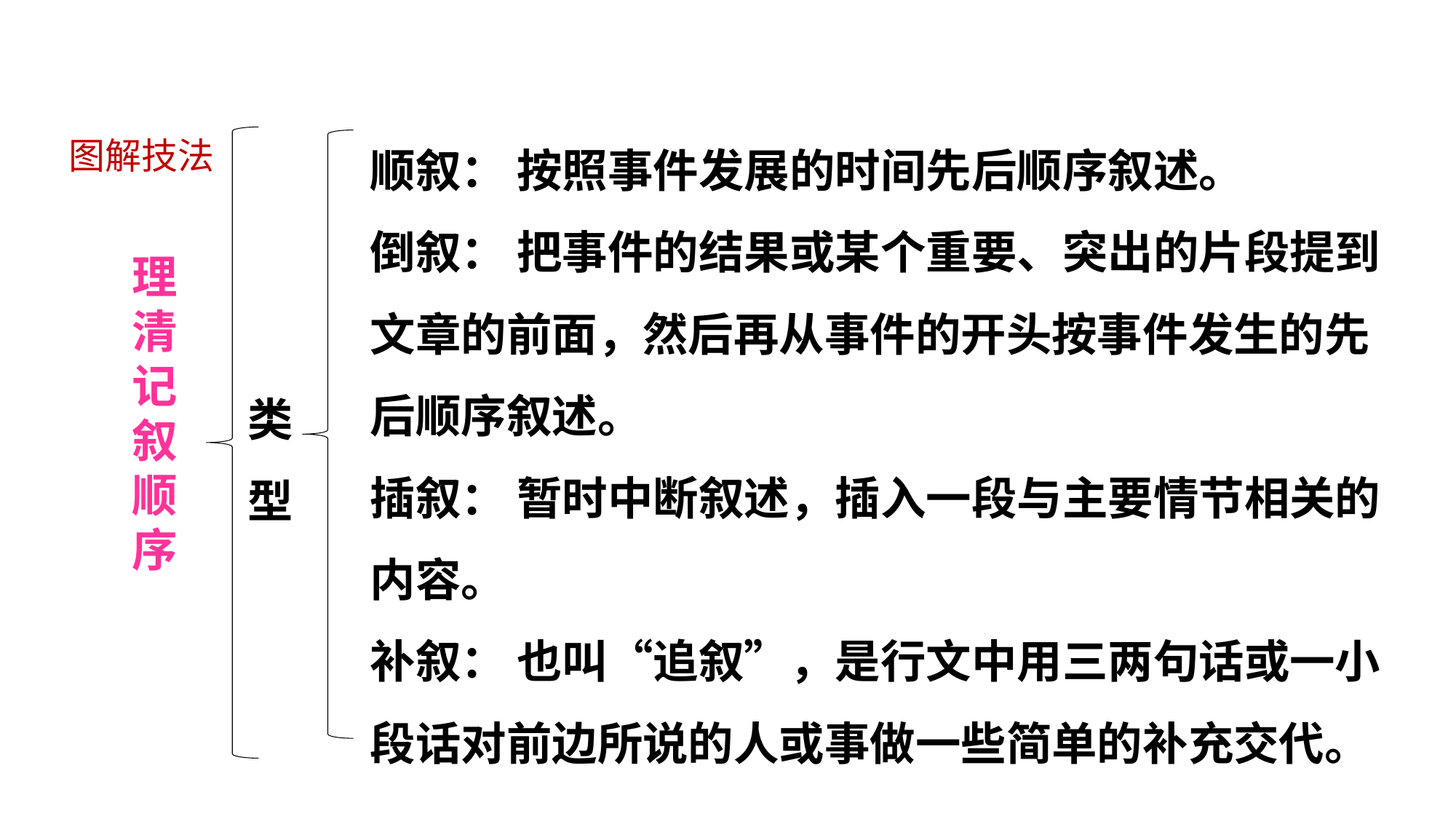

顺叙： 按照事件发展的时间先后顺序叙述。
倒叙： 把事件的结果或某个重要、突出的片段提到文章的前面，然后再从事件的开头按事件发生的先后顺序叙述。
插叙： 暂时中断叙述，插入一段与主要情节相关的内容。
补叙： 也叫“追叙”，是行文中用三两句话或一小段话对前边所说的人或事做一些简单的补充交代。

理
清
记
叙
顺
序
类型

图解技法